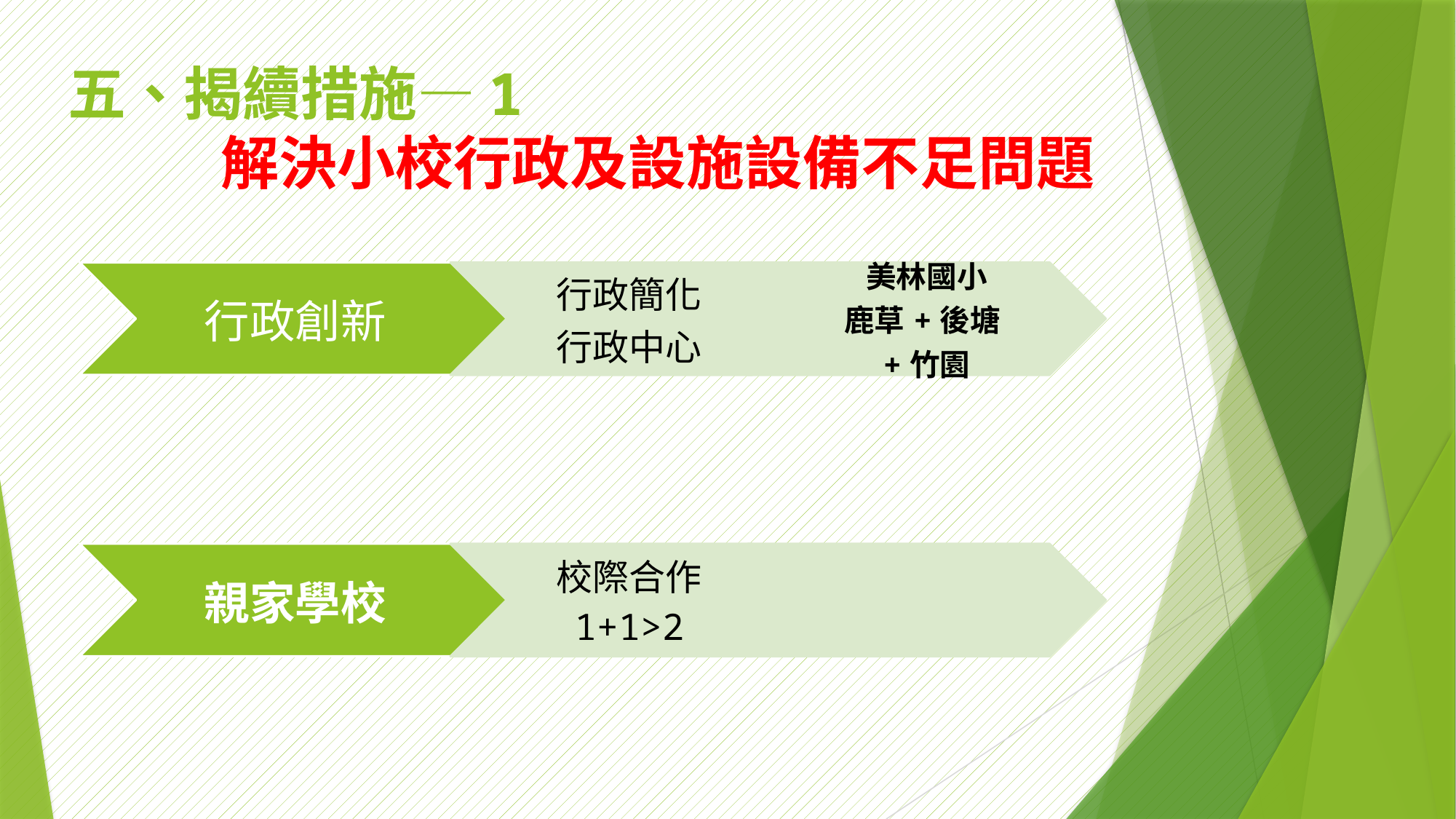

# 五、揭續措施—1 解決小校行政及設施設備不足問題
行政創新
行政簡化
行政中心
美林國小
鹿草+後塘+竹園
親家學校
校際合作
1+1>2